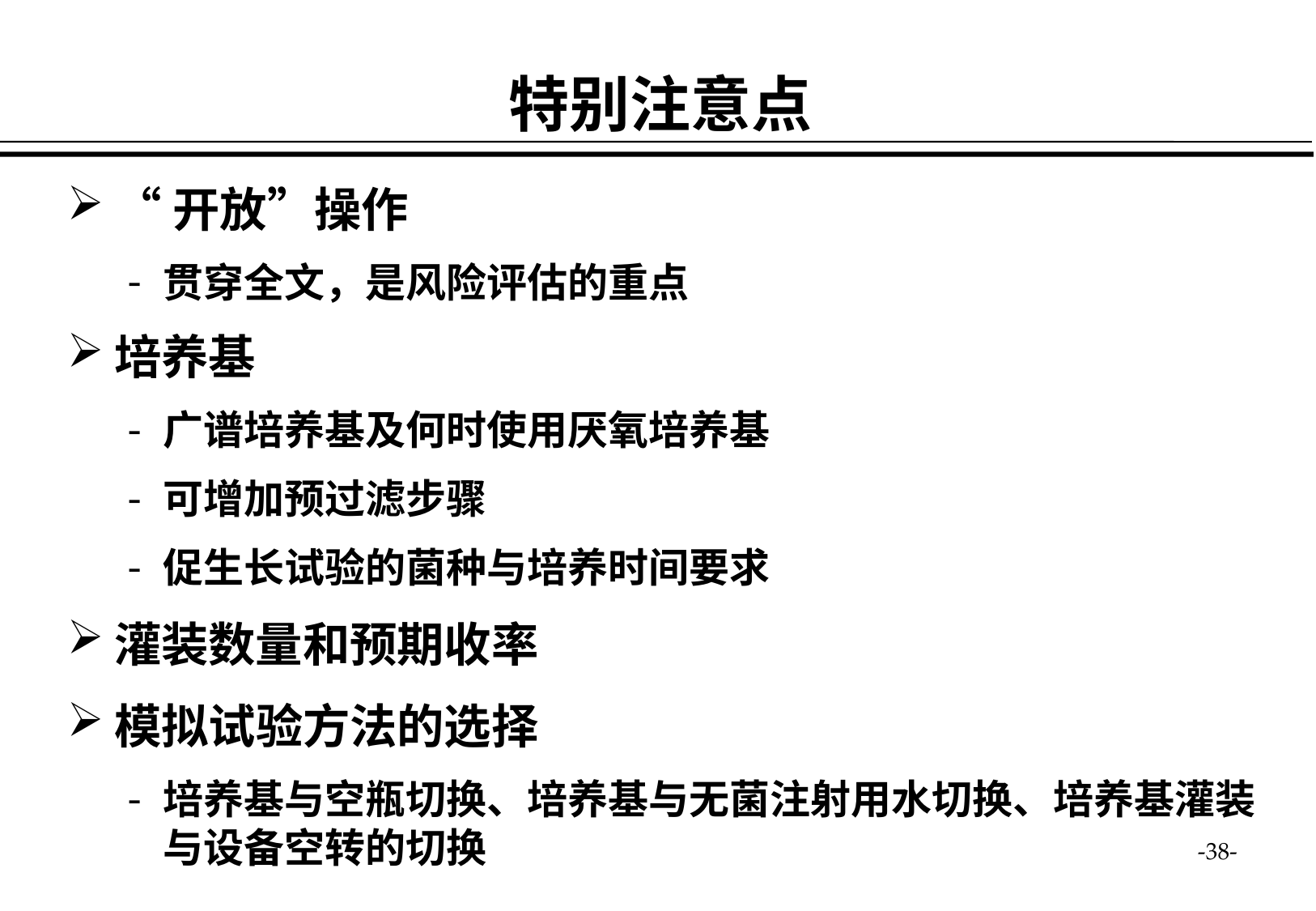

特别注意点
“开放”操作
贯穿全文，是风险评估的重点
培养基
广谱培养基及何时使用厌氧培养基
可增加预过滤步骤
促生长试验的菌种与培养时间要求
灌装数量和预期收率
模拟试验方法的选择
培养基与空瓶切换、培养基与无菌注射用水切换、培养基灌装与设备空转的切换
-38-